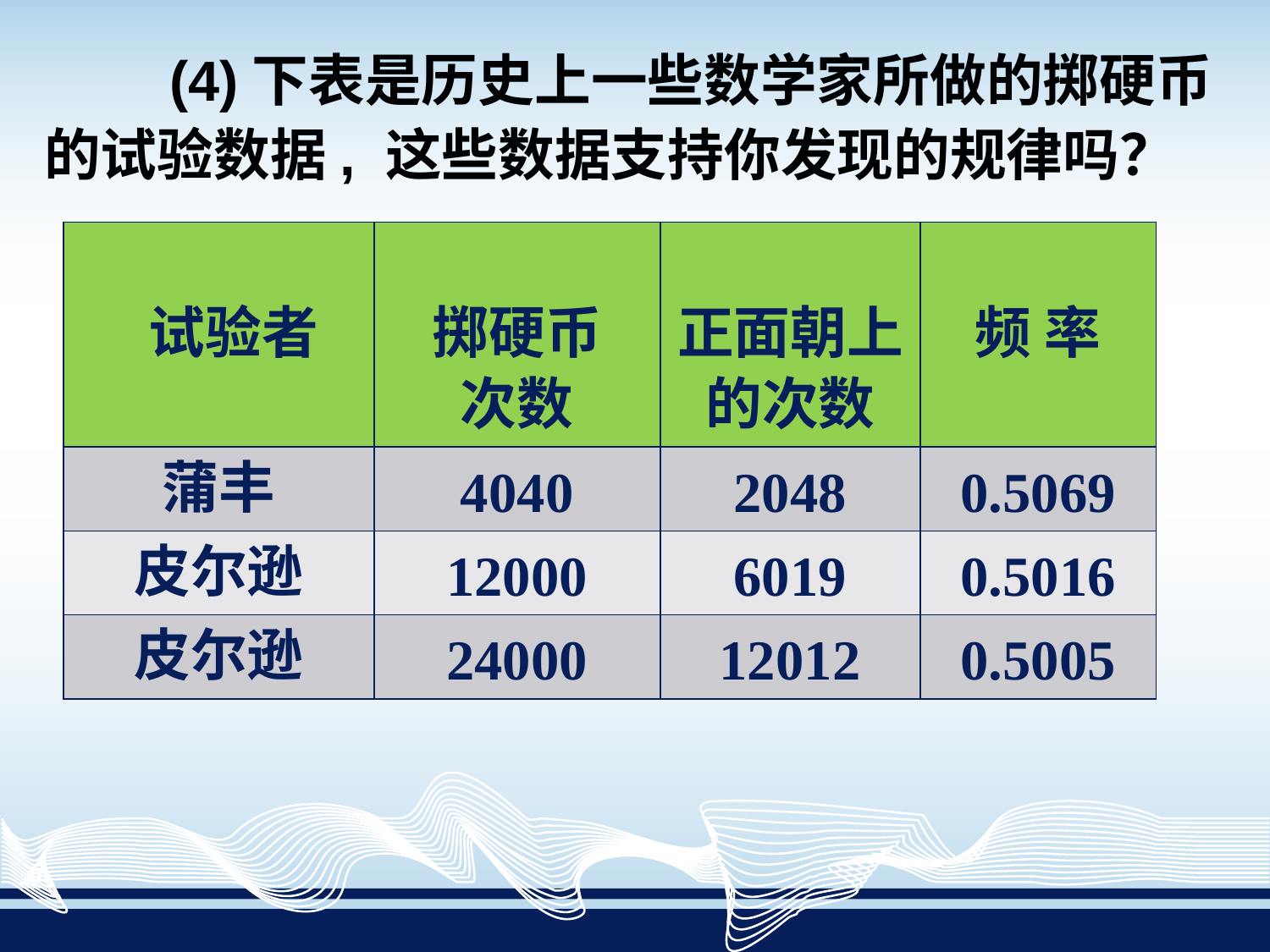

(4)下表是历史上一些数学家所做的掷硬币的试验数据, 这些数据支持你发现的规律吗？
| 试验者 | 掷硬币 次数 | 正面朝上的次数 | 频 率 |
| --- | --- | --- | --- |
| 蒲丰 | 4040 | 2048 | 0.5069 |
| 皮尔逊 | 12000 | 6019 | 0.5016 |
| 皮尔逊 | 24000 | 12012 | 0.5005 |
PPT模板：www.1ppt.com/moban/                  PPT素材：www.1ppt.com/sucai/
PPT背景：www.1ppt.com/beijing/                   PPT图表：www.1ppt.com/tubiao/
PPT下载：www.1ppt.com/xiazai/                     PPT教程： www.1ppt.com/powerpoint/
资料下载：www.1ppt.com/ziliao/                   范文下载：www.1ppt.com/fanwen/
试卷下载：www.1ppt.com/shiti/                     教案下载：www.1ppt.com/jiaoan/
PPT论坛：www.1ppt.cn                                     PPT课件：www.1ppt.com/kejian/
语文课件：www.1ppt.com/kejian/yuwen/    数学课件：www.1ppt.com/kejian/shuxue/
英语课件：www.1ppt.com/kejian/yingyu/    美术课件：www.1ppt.com/kejian/meishu/
科学课件：www.1ppt.com/kejian/kexue/     物理课件：www.1ppt.com/kejian/wuli/
化学课件：www.1ppt.com/kejian/huaxue/  生物课件：www.1ppt.com/kejian/shengwu/
地理课件：www.1ppt.com/kejian/dili/          历史课件：www.1ppt.com/kejian/lishi/